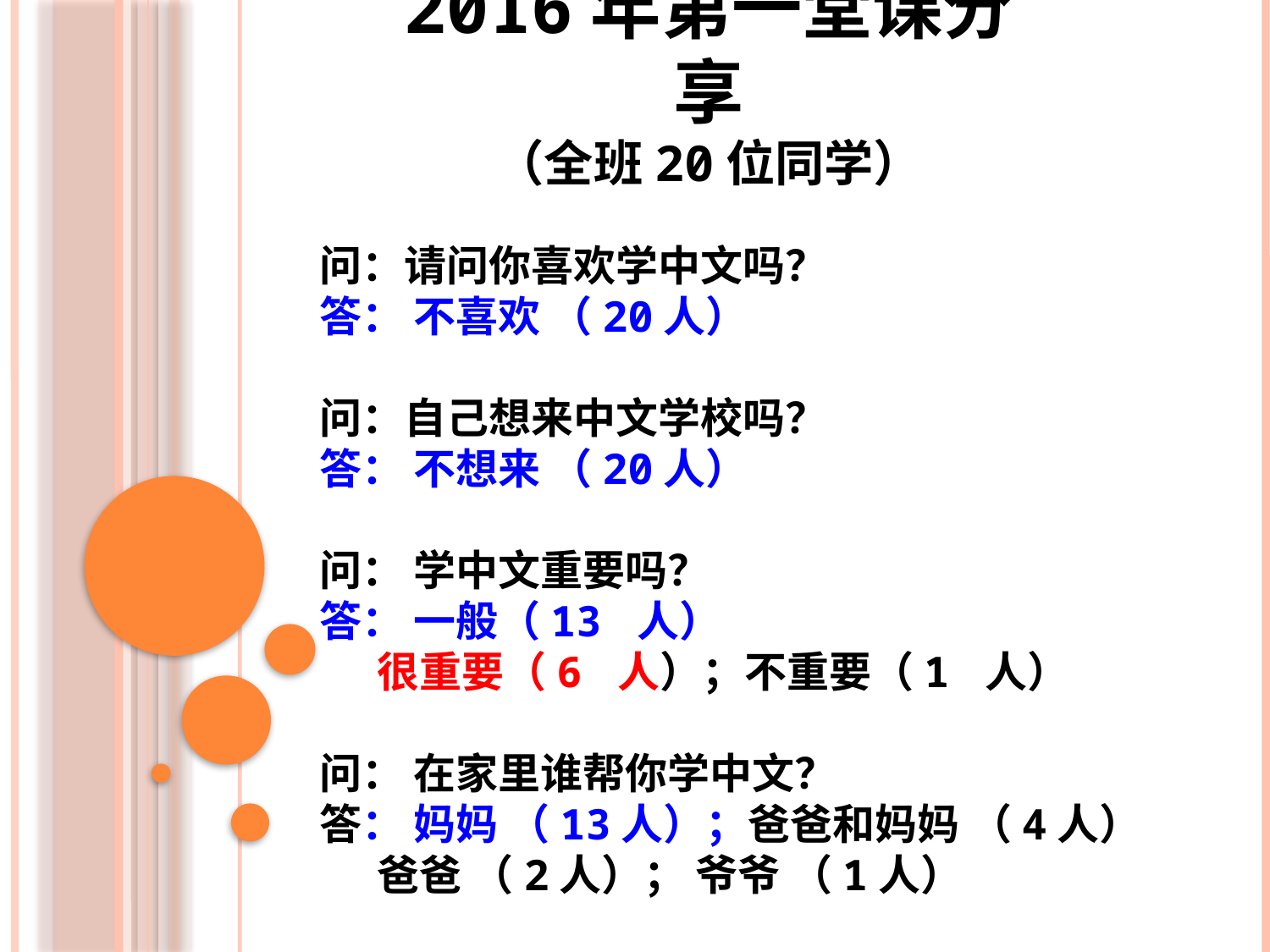

# 2016年第一堂课分享 （全班20位同学）
问：请问你喜欢学中文吗？
答： 不喜欢 （20人）

问：自己想来中文学校吗？
答： 不想来 （20人）

问： 学中文重要吗？
答： 一般（13 人）
     很重要（6 人）；不重要（1 人）

问： 在家里谁帮你学中文？
答： 妈妈 （13人）；爸爸和妈妈 （4人）
     爸爸 （2人）； 爷爷 （1人）